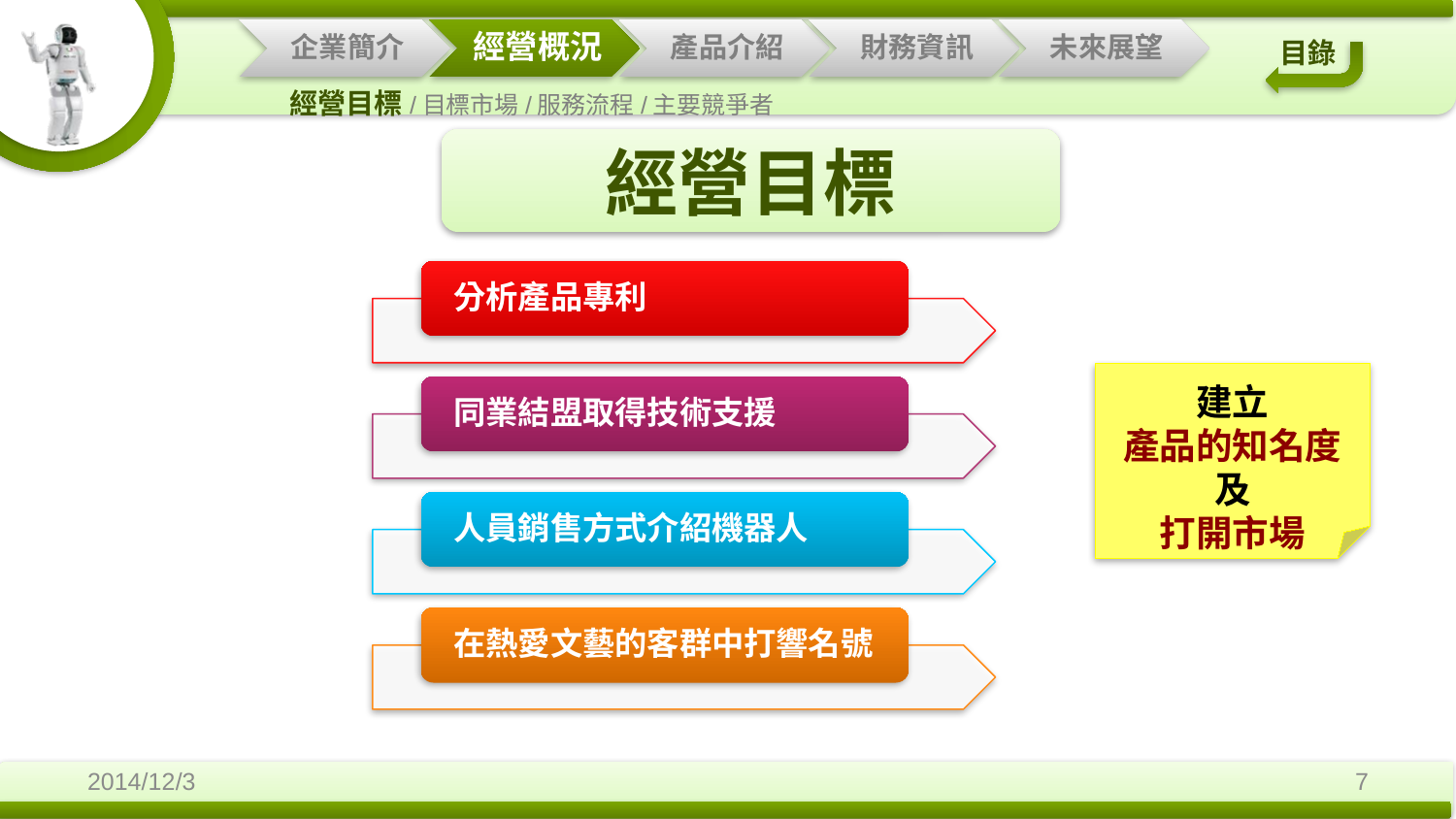

經營目標/目標市場/服務流程/主要競爭者
經營目標
分析產品專利
同業結盟取得技術支援
人員銷售方式介紹機器人
在熱愛文藝的客群中打響名號

建立
產品的知名度
及
打開市場
2014/12/3
7